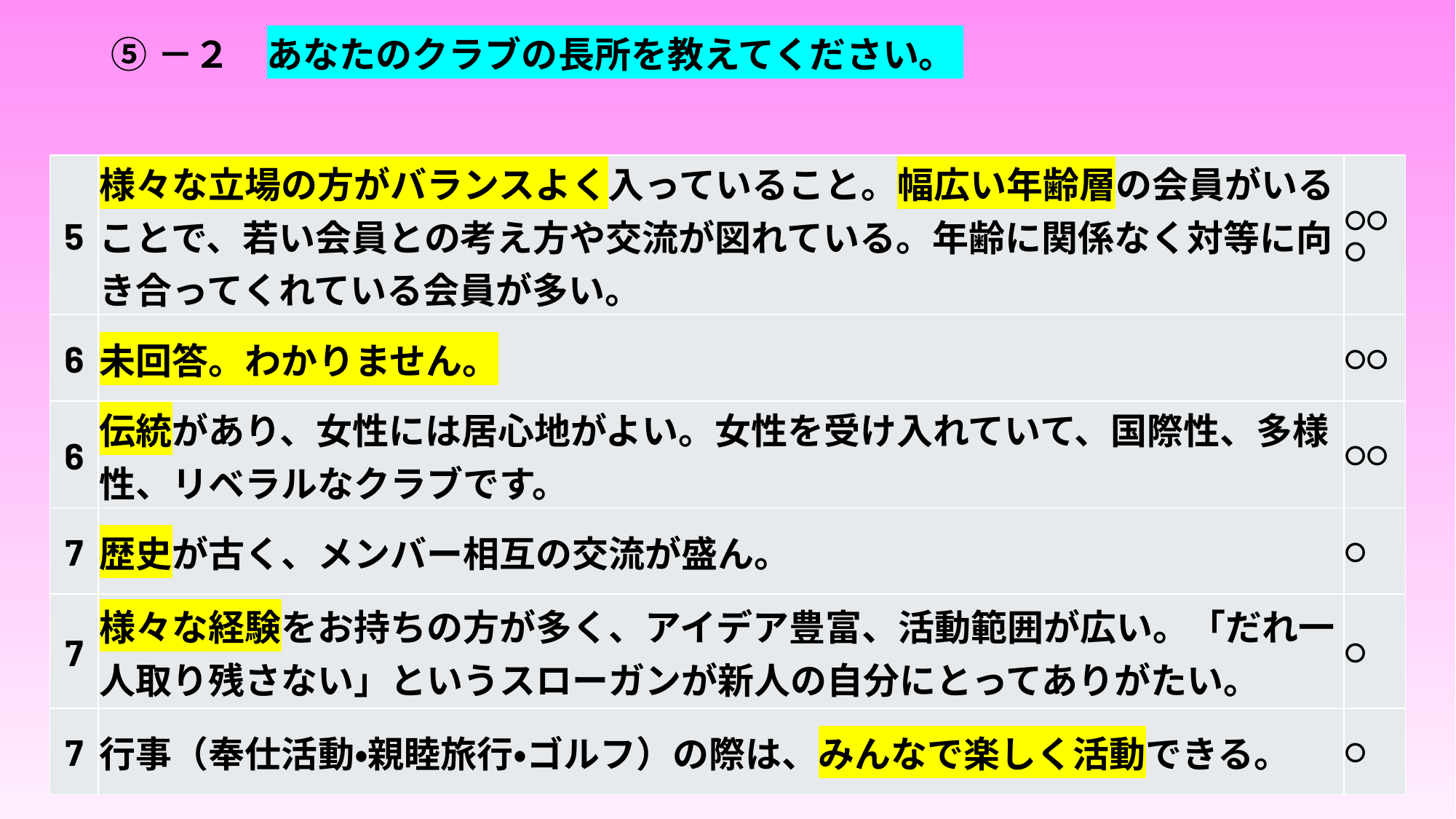

# ⑤－２　あなたのクラブの長所を教えてください。
| 5 | 様々な立場の方がバランスよく入っていること。幅広い年齢層の会員がいることで、若い会員との考え方や交流が図れている。年齢に関係なく対等に向き合ってくれている会員が多い。 | 〇〇〇 |
| --- | --- | --- |
| 6 | 未回答。わかりません。 | 〇〇 |
| 6 | 伝統があり、女性には居心地がよい。女性を受け入れていて、国際性、多様性、リベラルなクラブです。 | 〇〇 |
| 7 | 歴史が古く、メンバー相互の交流が盛ん。 | 〇 |
| 7 | 様々な経験をお持ちの方が多く、アイデア豊富、活動範囲が広い。「だれ一人取り残さない」というスローガンが新人の自分にとってありがたい。 | 〇 |
| 7 | 行事（奉仕活動・親睦旅行・ゴルフ）の際は、みんなで楽しく活動できる。 | 〇 |